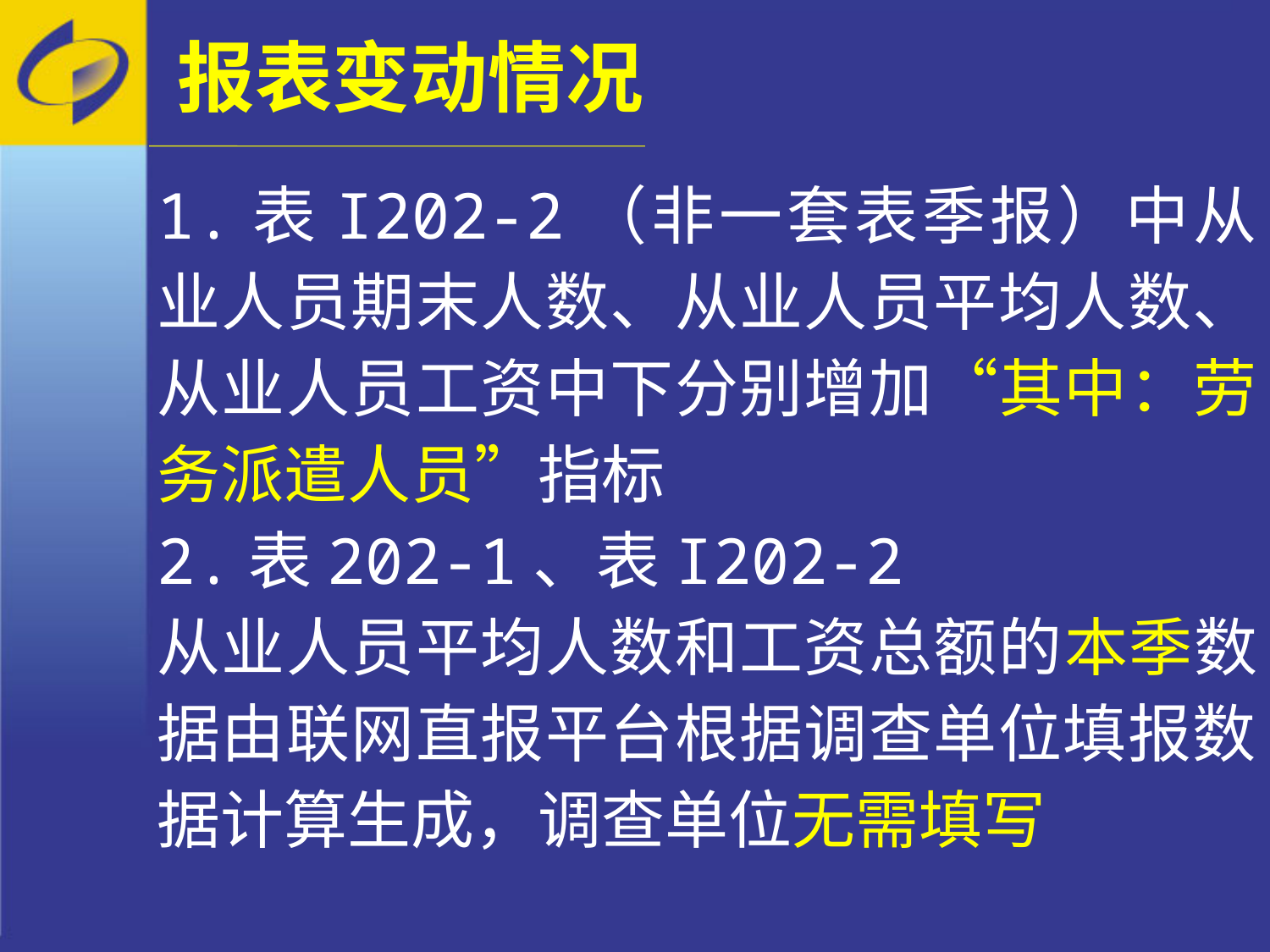

报表变动情况
1.表I202-2（非一套表季报）中从业人员期末人数、从业人员平均人数、从业人员工资中下分别增加“其中：劳务派遣人员”指标
2.表202-1、表I202-2
从业人员平均人数和工资总额的本季数据由联网直报平台根据调查单位填报数据计算生成，调查单位无需填写